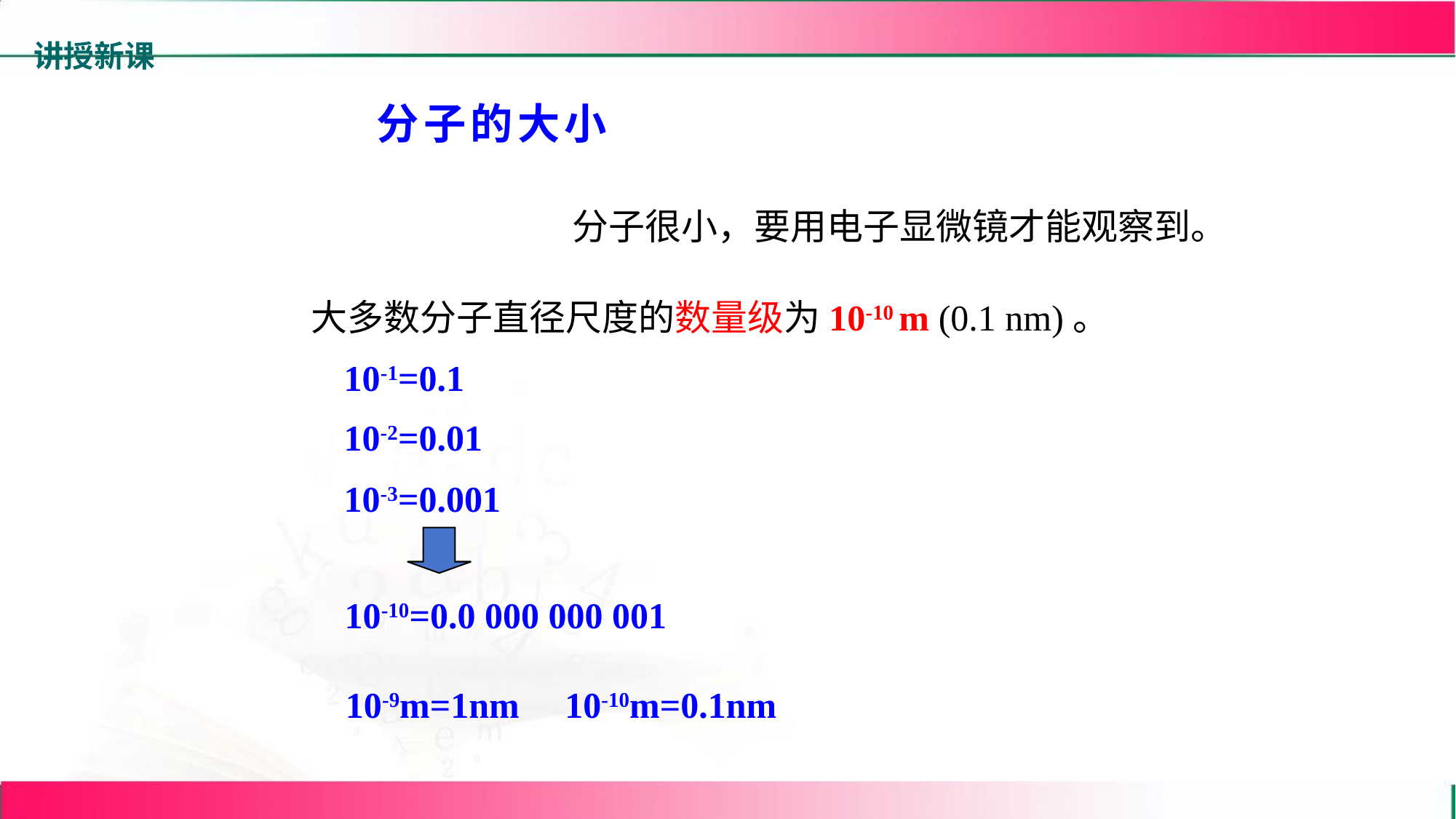

讲授新课
分子的大小
分子很小，要用电子显微镜才能观察到。
大多数分子直径尺度的数量级为10-10 m (0.1 nm)。
10-1=0.1

10-2=0.01
10-3=0.001

10-10=0.0 000 000 001
10-9m=1nm     10-10m=0.1nm